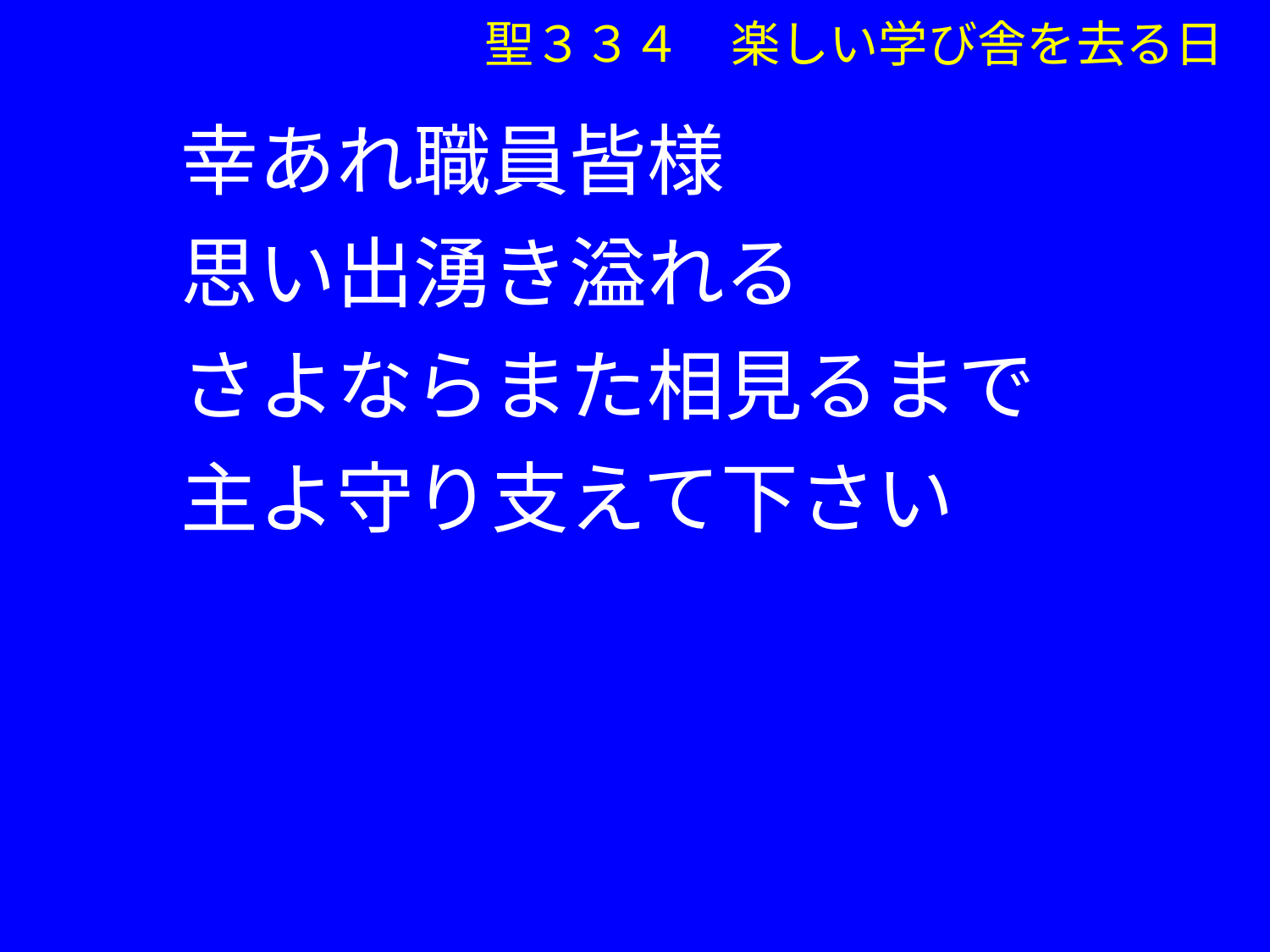

幸あれ職員皆様
　思い出湧き溢れる
　さよならまた相見るまで
　主よ守り支えて下さい

聖３３４　楽しい学び舎を去る日